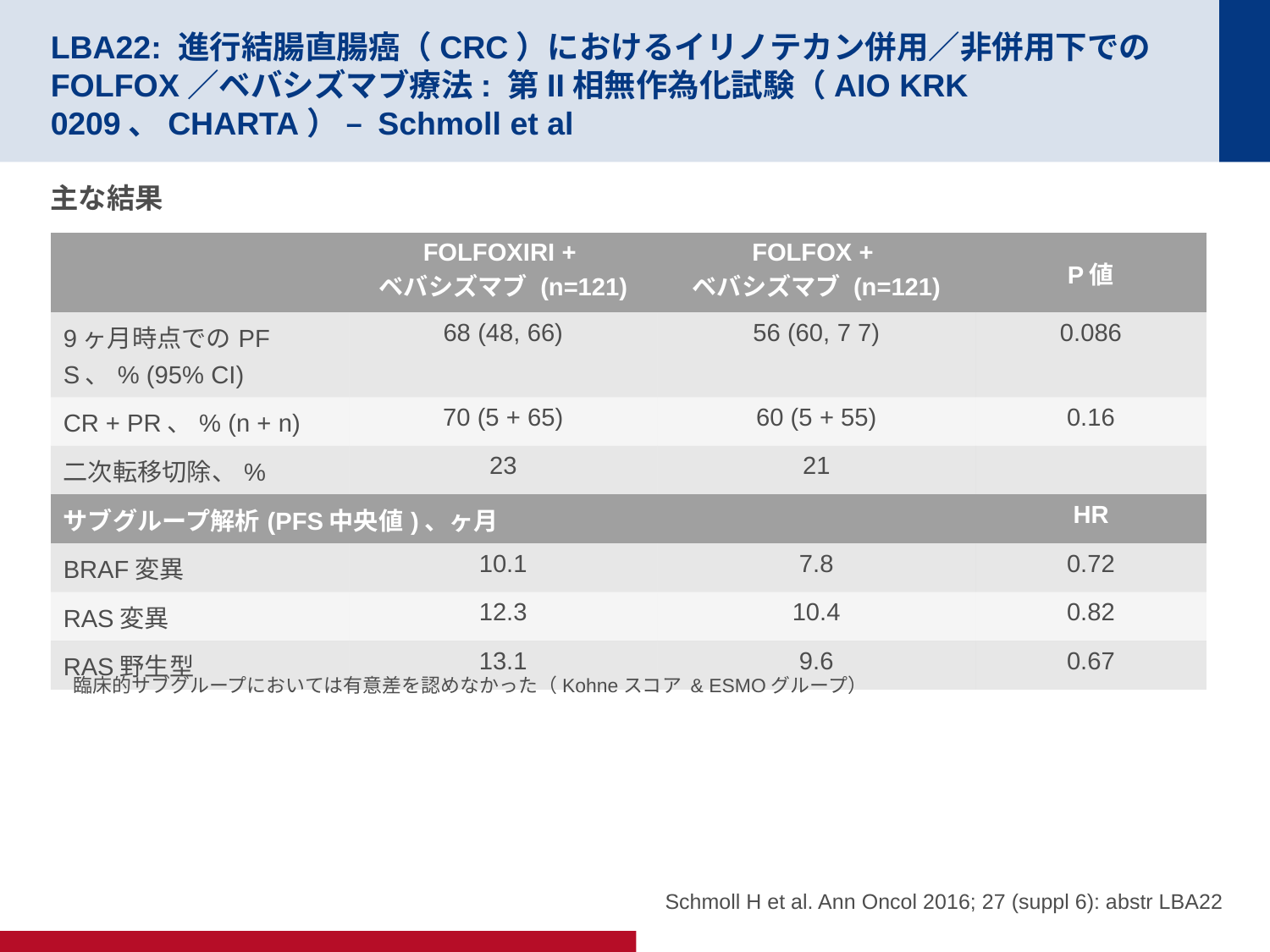

# LBA22: 進行結腸直腸癌（CRC）におけるイリノテカン併用／非併用下でのFOLFOX／ベバシズマブ療法: 第II相無作為化試験（AIO KRK 0209、CHARTA） – Schmoll et al
主な結果

|  | FOLFOXIRI + ベバシズマブ (n=121) | FOLFOX + ベバシズマブ (n=121) | P値 |
| --- | --- | --- | --- |
| 9ヶ月時点でのPFS、% (95% CI) | 68 (48, 66) | 56 (60, 7 7) | 0.086 |
| CR + PR、% (n + n) | 70 (5 + 65) | 60 (5 + 55) | 0.16 |
| 二次転移切除、% | 23 | 21 |  |
| サブグループ解析(PFS中央値)、ヶ月 |  |  | HR |
| BRAF変異 | 10.1 | 7.8 | 0.72 |
| RAS変異 | 12.3 | 10.4 | 0.82 |
| RAS野生型 | 13.1 | 9.6 | 0.67 |
臨床的サブグループにおいては有意差を認めなかった（Kohneスコア & ESMOグループ）
Schmoll H et al. Ann Oncol 2016; 27 (suppl 6): abstr LBA22